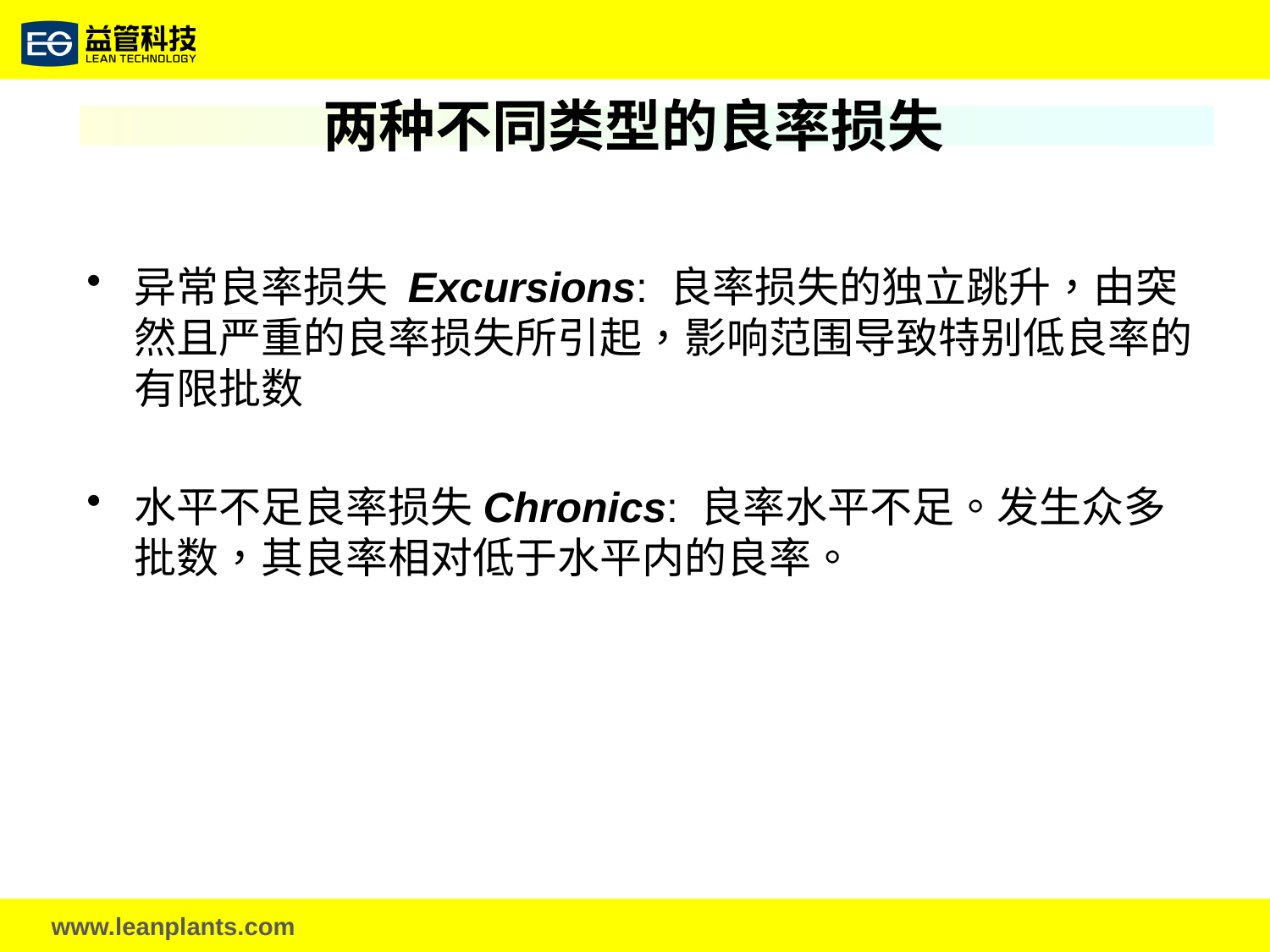

# 两种不同类型的良率损失
异常良率损失 Excursions: 良率损失的独立跳升，由突然且严重的良率损失所引起，影响范围导致特别低良率的有限批数

水平不足良率损失Chronics: 良率水平不足。发生众多批数，其良率相对低于水平内的良率。
33